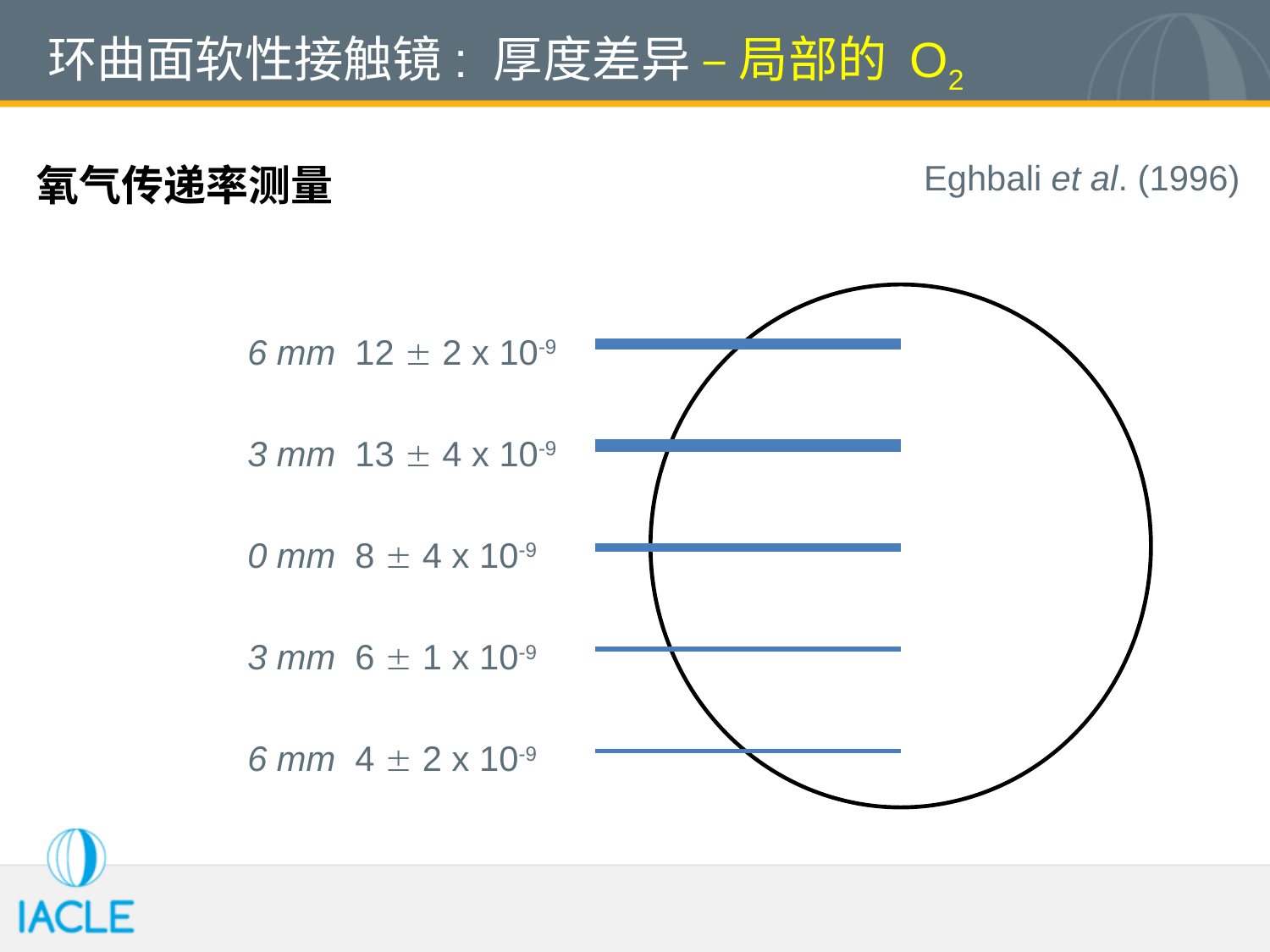

# 环曲面软性接触镜: 厚度差异 – 局部的 O2

Eghbali et al. (1996)
氧气传递率测量

6 mm  12 ± 2 x 10-9
3 mm  13 ± 4 x 10-9
0 mm  8 ± 4 x 10-9
3 mm  6 ± 1 x 10-9
6 mm  4 ± 2 x 10-9